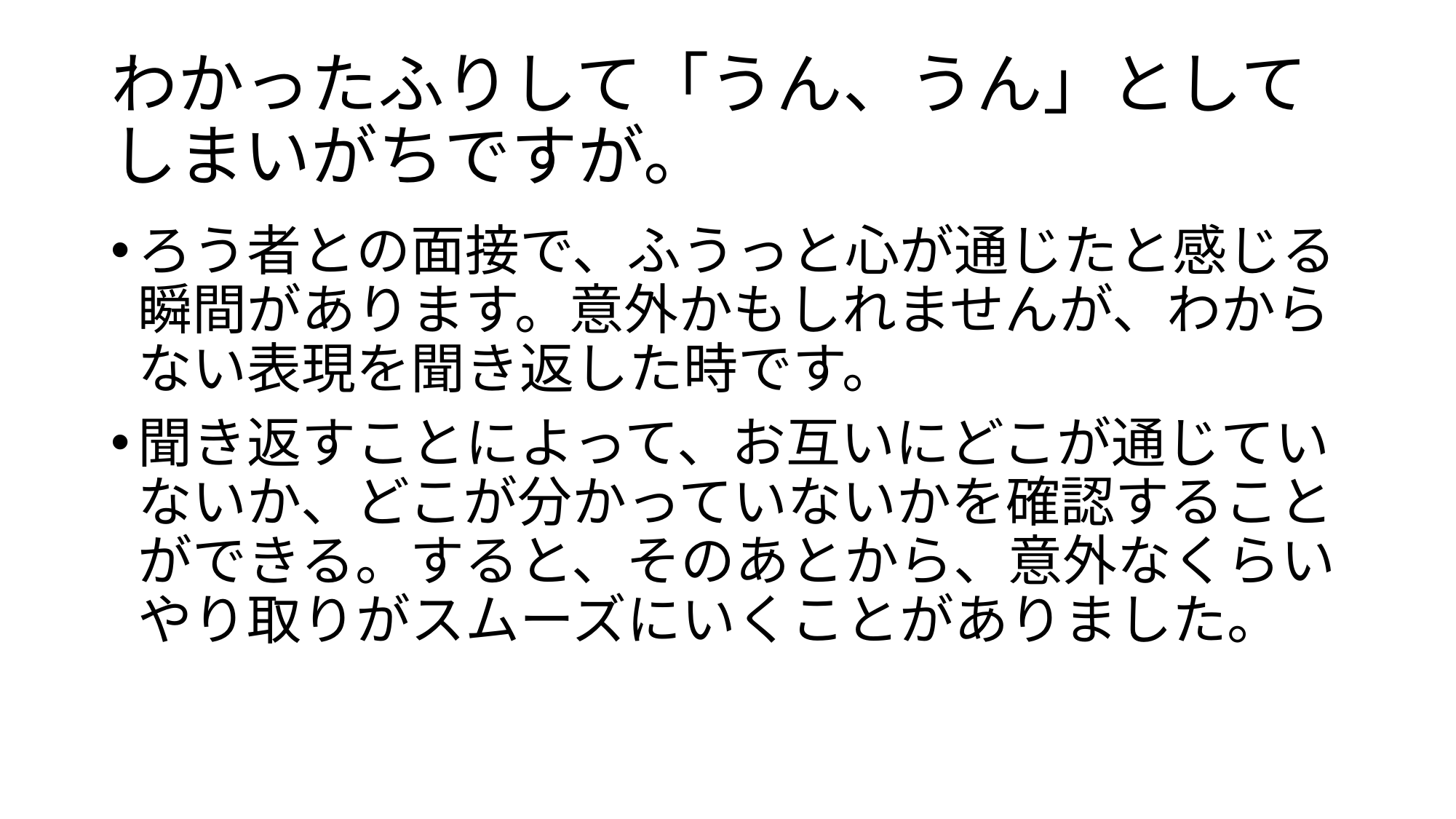

# わかったふりして「うん、うん」としてしまいがちですが。
ろう者との面接で、ふうっと心が通じたと感じる瞬間があります。意外かもしれませんが、わからない表現を聞き返した時です。
聞き返すことによって、お互いにどこが通じていないか、どこが分かっていないかを確認することができる。すると、そのあとから、意外なくらいやり取りがスムーズにいくことがありました。